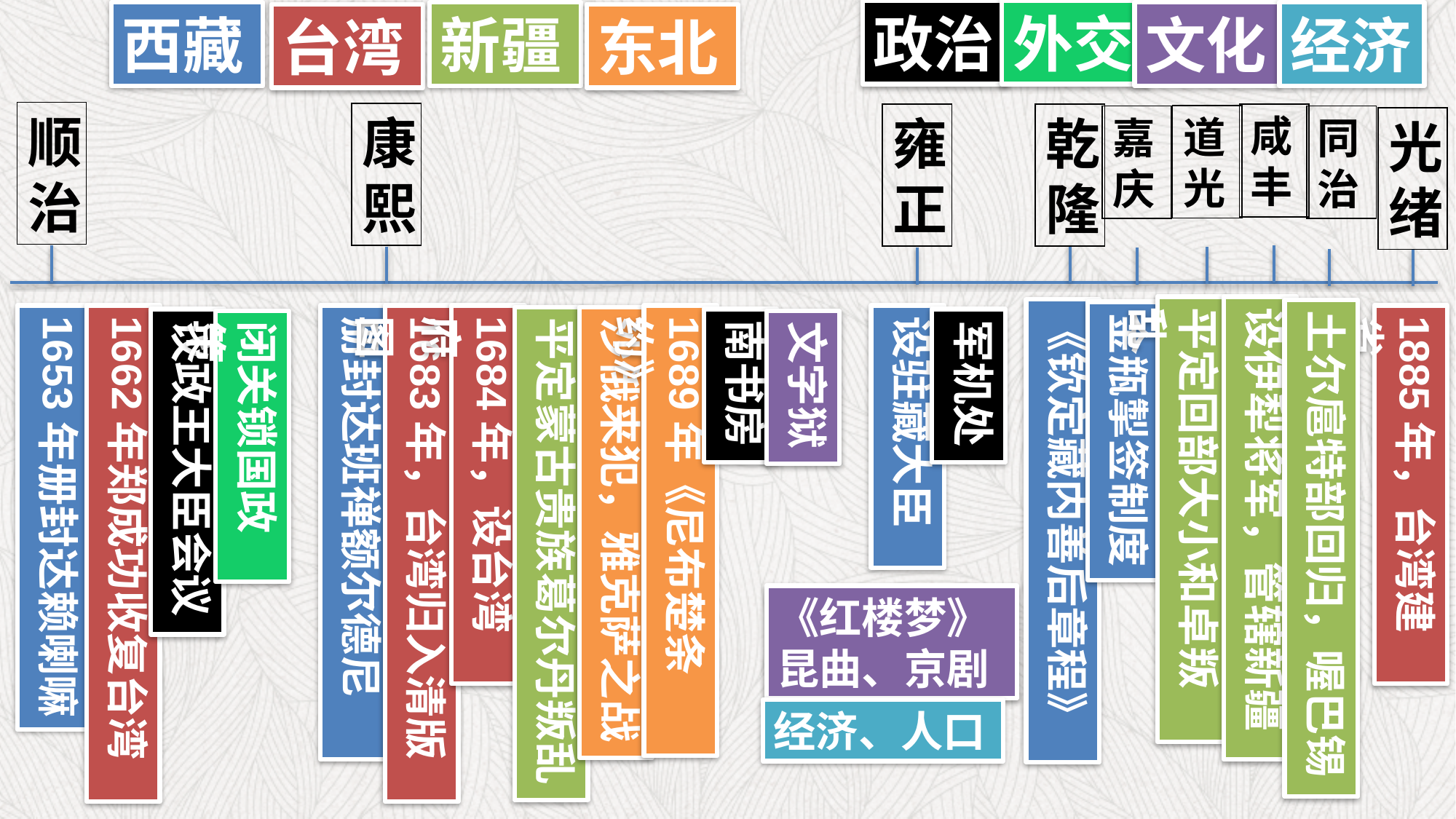

政治
外交
西藏
新疆
文化
经济
台湾
东北
顺治
康熙
雍正
乾隆
咸丰
道光
嘉庆
同治
光绪
平定回部大小和卓叛乱
设伊犁将军，管辖新疆
《钦定藏内善后章程》
土尔扈特部回归，喔巴锡
金瓶掣签制度
1653年册封达赖喇嘛
1662年郑成功收复台湾
册封达班禅额尔德尼
1683年，台湾归入清版图
1684年，设台湾府
1689年《尼布楚条约》
设驻藏大臣
1885年，台湾建省
平定蒙古贵族葛尔丹叛乱
沙俄来犯，雅克萨之战
议政王大臣会议
南书房
军机处
闭关锁国政策
文字狱
《红楼梦》
昆曲、京剧
经济、人口